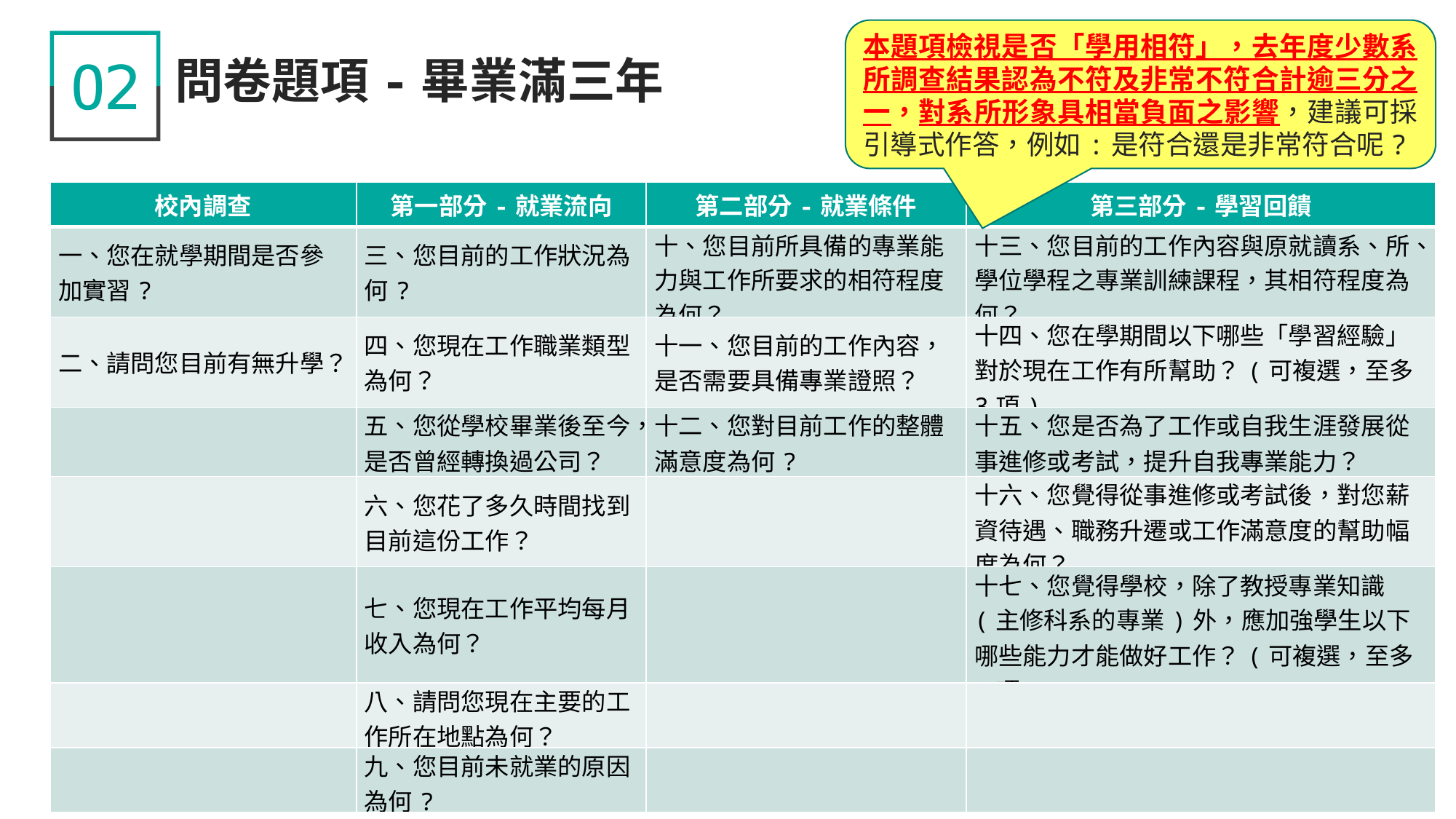

本題項檢視是否「學用相符」，去年度少數系所調查結果認為不符及非常不符合計逾三分之一，對系所形象具相當負面之影響，建議可採引導式作答，例如:是符合還是非常符合呢?

02
問卷題項-畢業滿三年

| 校內調查 | 第一部分-就業流向 | 第二部分-就業條件 | 第三部分-學習回饋 |
| --- | --- | --- | --- |
| 一、您在就學期間是否參加實習? | 三、您目前的工作狀況為何? | 十、您目前所具備的專業能力與工作所要求的相符程度為何？ | 十三、您目前的工作內容與原就讀系、所、學位學程之專業訓練課程，其相符程度為何？ |
| 二、請問您目前有無升學？ | 四、您現在工作職業類型為何？ | 十一、您目前的工作內容，是否需要具備專業證照？ | 十四、您在學期間以下哪些「學習經驗」對於現在工作有所幫助？(可複選，至多3項) |
|  | 五、您從學校畢業後至今，是否曾經轉換過公司？ | 十二、您對目前工作的整體滿意度為何? | 十五、您是否為了工作或自我生涯發展從事進修或考試，提升自我專業能力？ |
|  | 六、您花了多久時間找到目前這份工作？ |  | 十六、您覺得從事進修或考試後，對您薪資待遇、職務升遷或工作滿意度的幫助幅度為何？ |
|  | 七、您現在工作平均每月收入為何？ |  | 十七、您覺得學校，除了教授專業知識(主修科系的專業)外，應加強學生以下哪些能力才能做好工作？(可複選，至多3項) |
|  | 八、請問您現在主要的工作所在地點為何？ |  |  |
|  | 九、您目前未就業的原因為何? |  |  |
10